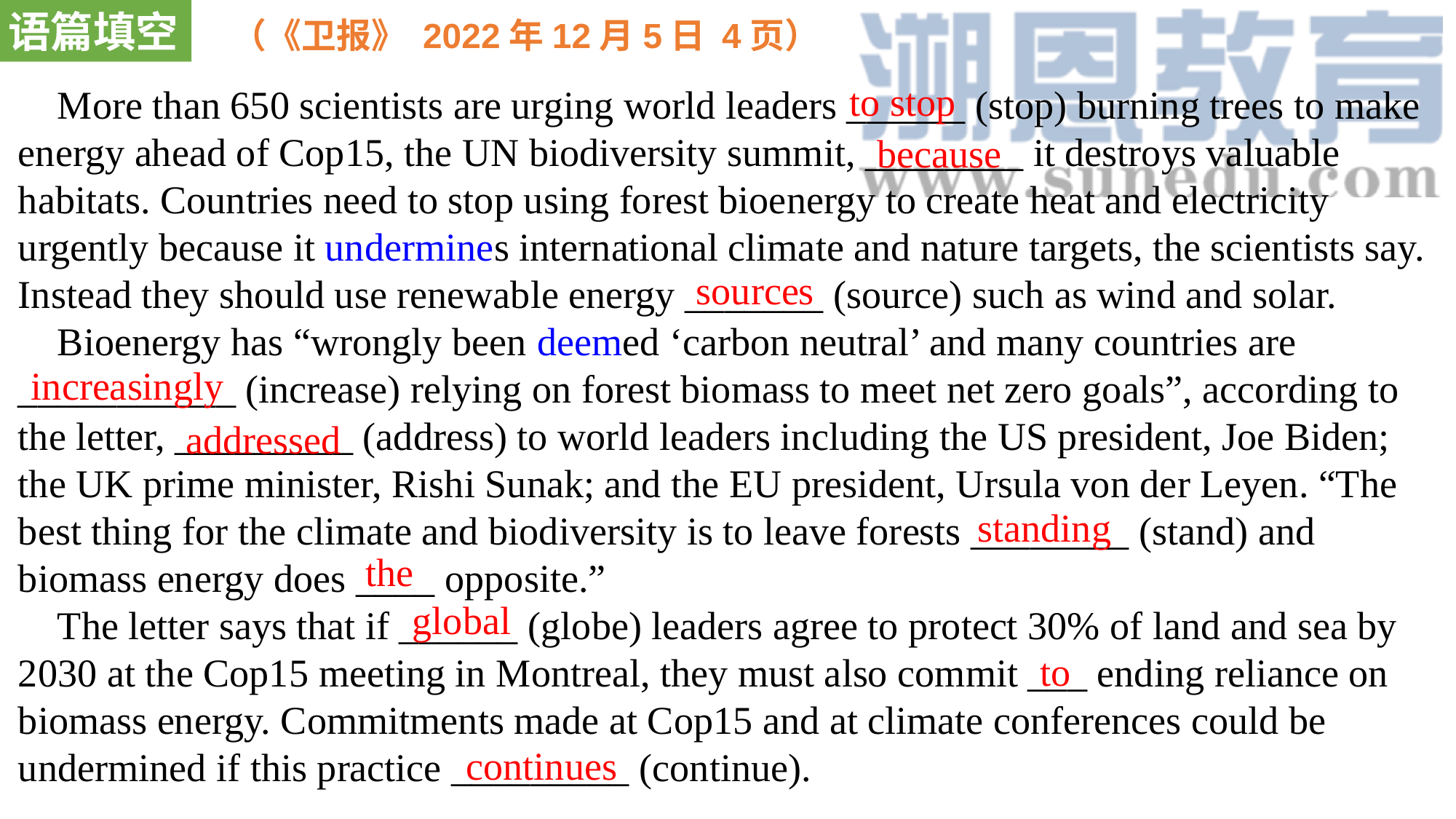

语篇填空
（《卫报》 2022年12月5日 4页）
to stop
    More than 650 scientists are urging world leaders ______ (stop) burning trees to make energy ahead of Cop15, the UN biodiversity summit, ________ it destroys valuable habitats. Countries need to stop using forest bioenergy to create heat and electricity urgently because it undermines international climate and nature targets, the scientists say. Instead they should use renewable energy _______ (source) such as wind and solar.
    Bioenergy has “wrongly been deemed ‘carbon neutral’ and many countries are ___________ (increase) relying on forest biomass to meet net zero goals”, according to the letter, _________ (address) to world leaders including the US president, Joe Biden; the UK prime minister, Rishi Sunak; and the EU president, Ursula von der Leyen. “The best thing for the climate and biodiversity is to leave forests ________ (stand) and biomass energy does ____ opposite.”
    The letter says that if ______ (globe) leaders agree to protect 30% of land and sea by 2030 at the Cop15 meeting in Montreal, they must also commit ___ ending reliance on biomass energy. Commitments made at Cop15 and at climate conferences could be undermined if this practice _________ (continue).
because
sources
increasingly
addressed
standing
the
global
to
continues